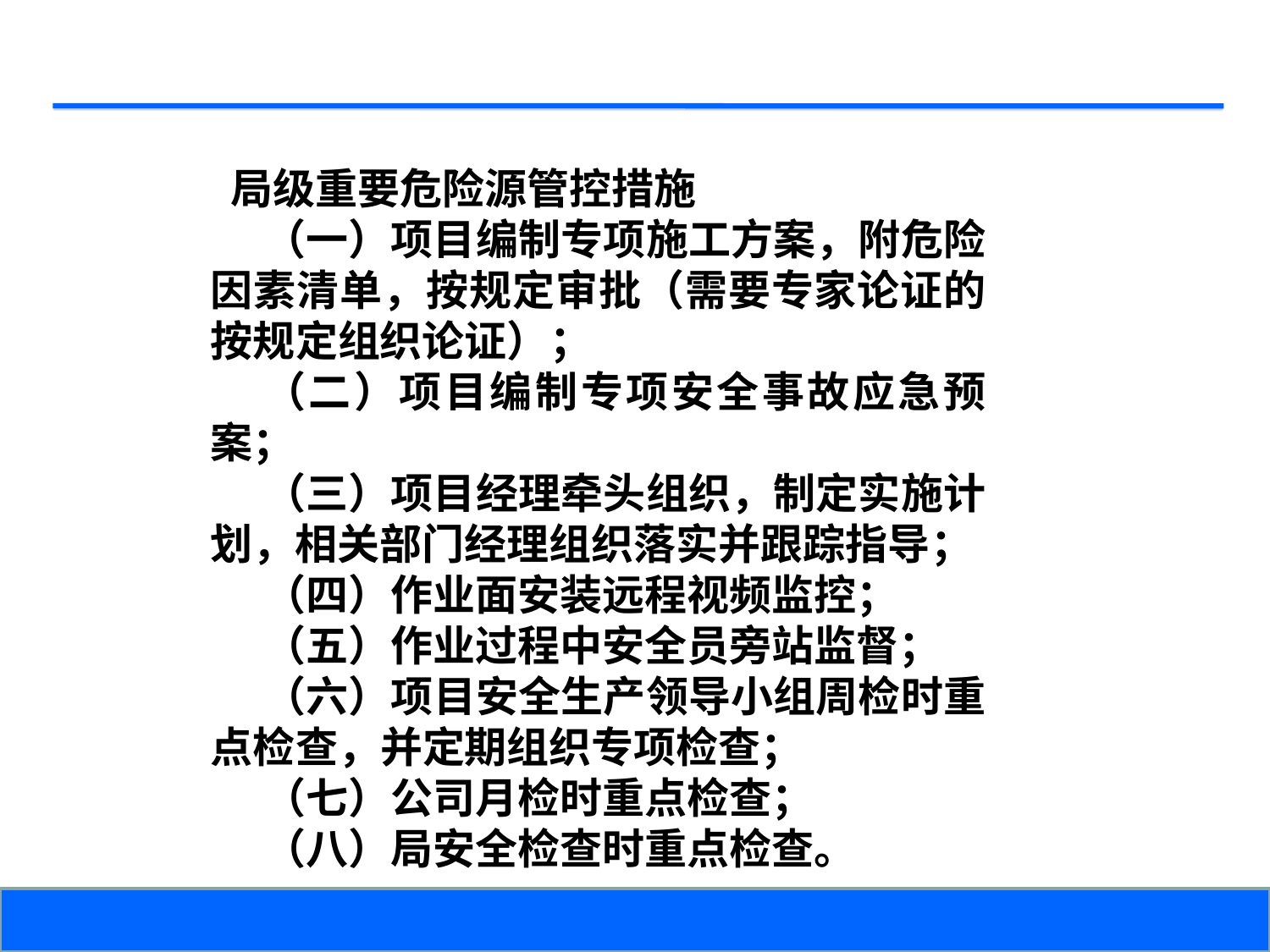

局级重要危险源管控措施
（一）项目编制专项施工方案，附危险因素清单，按规定审批（需要专家论证的按规定组织论证）；
（二）项目编制专项安全事故应急预案；
（三）项目经理牵头组织，制定实施计划，相关部门经理组织落实并跟踪指导；
（四）作业面安装远程视频监控；
（五）作业过程中安全员旁站监督；
（六）项目安全生产领导小组周检时重点检查，并定期组织专项检查；
（七）公司月检时重点检查；
（八）局安全检查时重点检查。